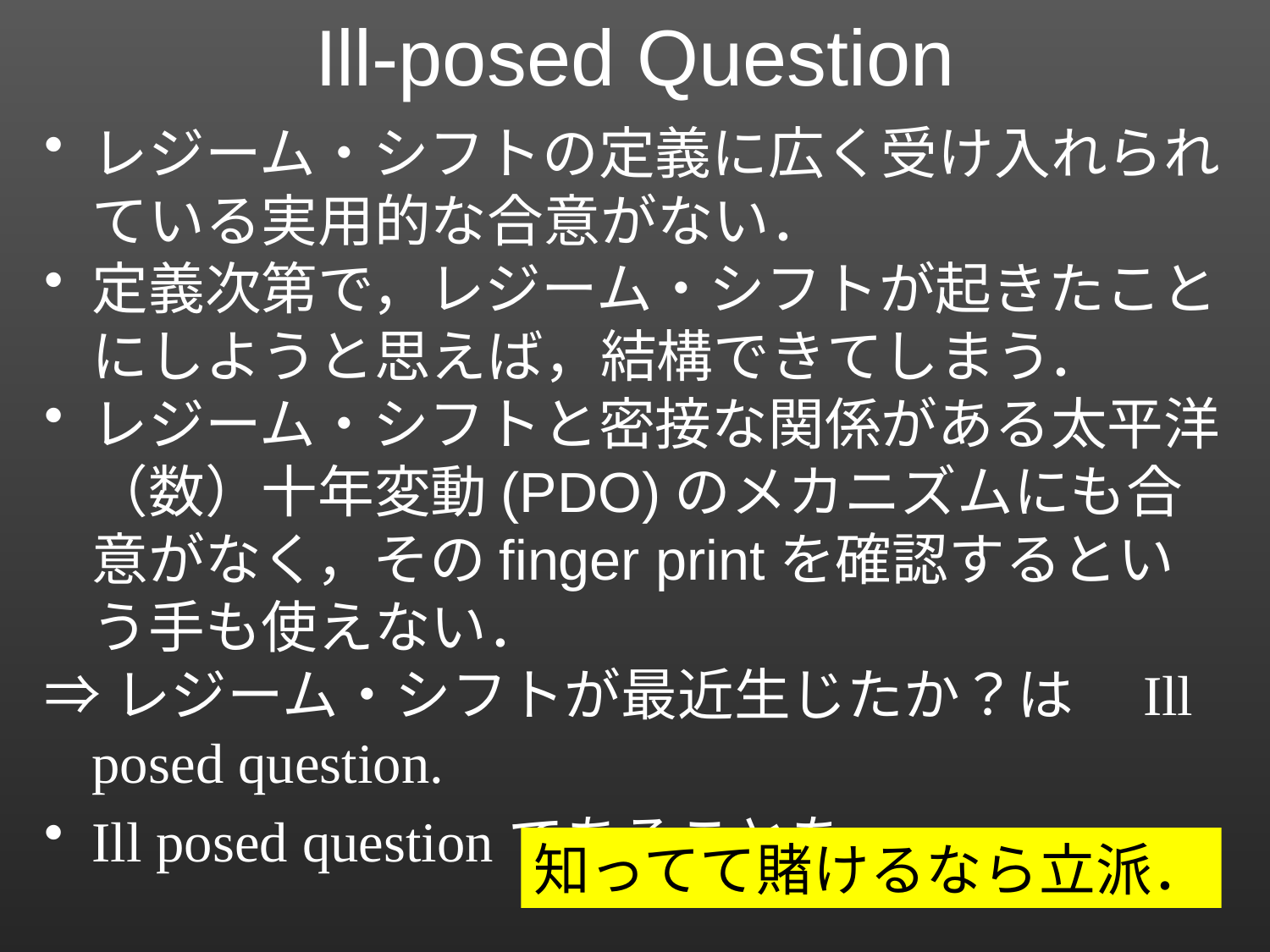

Ill-posed Question
レジーム・シフトの定義に広く受け入れられている実用的な合意がない．
定義次第で，レジーム・シフトが起きたことにしようと思えば，結構できてしまう．
レジーム・シフトと密接な関係がある太平洋（数）十年変動(PDO)のメカニズムにも合意がなく，そのfinger printを確認するという手も使えない．
⇒レジーム・シフトが最近生じたか？は　Ill posed question.
Ill posed questionであることを，．．．
知ってて賭けるなら立派．